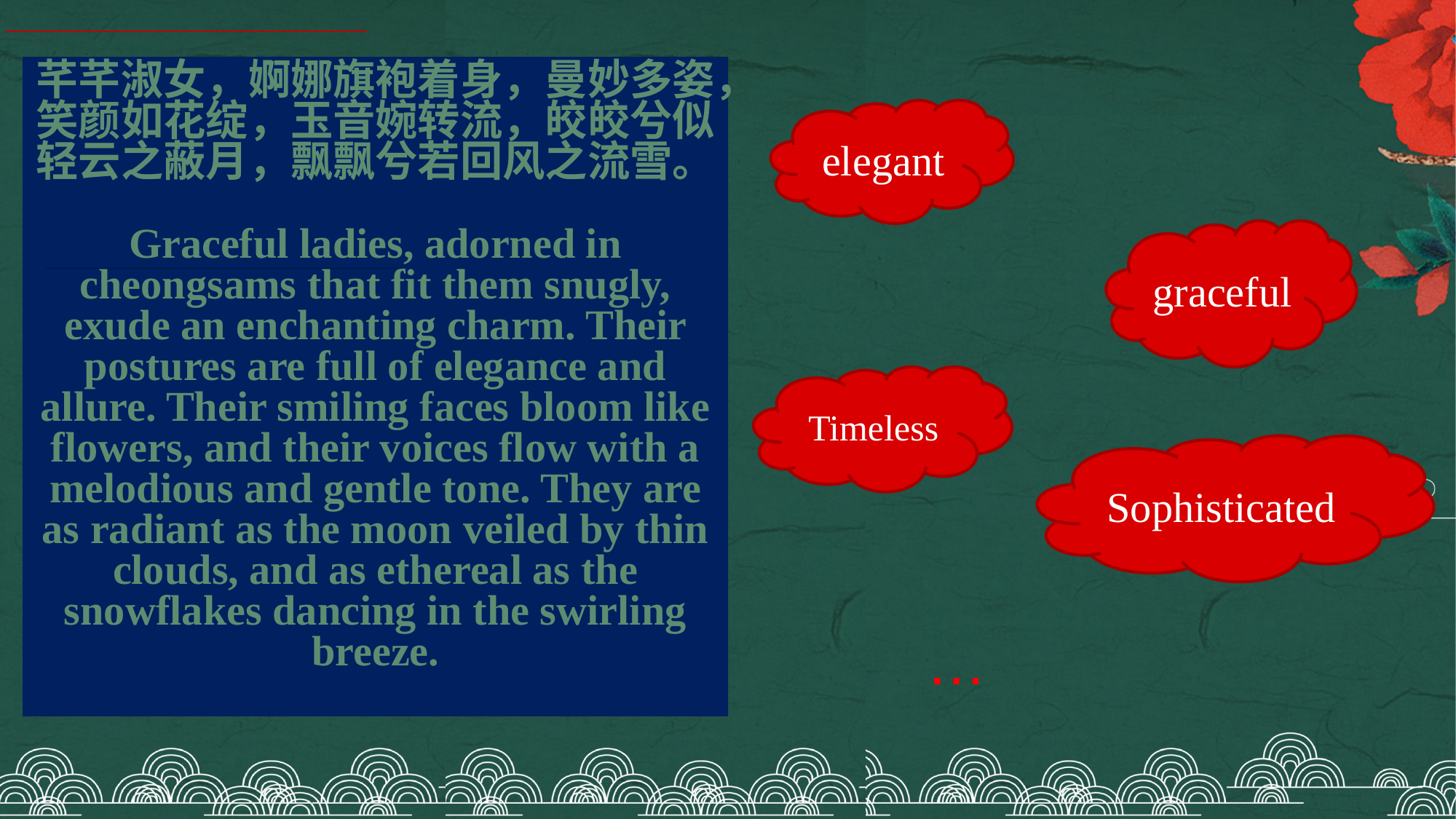

芊芊淑女，婀娜旗袍着身，曼妙多姿，笑颜如花绽，玉音婉转流，皎皎兮似轻云之蔽月，飘飘兮若回风之流雪。

Graceful ladies, adorned in cheongsams that fit them snugly, exude an enchanting charm. Their postures are full of elegance and allure. Their smiling faces bloom like flowers, and their voices flow with a melodious and gentle tone. They are as radiant as the moon veiled by thin clouds, and as ethereal as the snowflakes dancing in the swirling breeze.

elegant
graceful
Timeless
Sophisticated
…